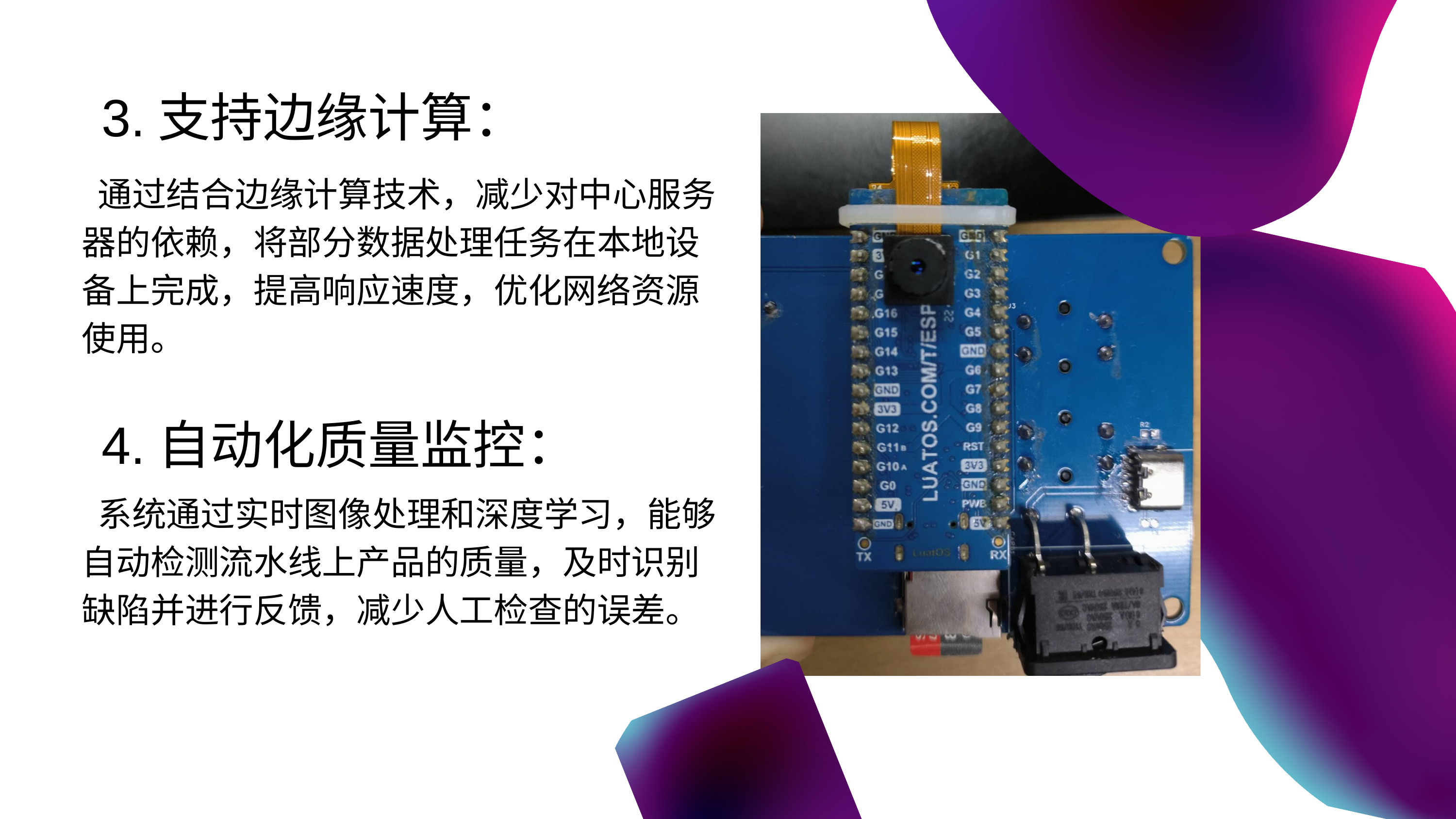

3.支持边缘计算：

 通过结合边缘计算技术，减少对中心服务器的依赖，将部分数据处理任务在本地设备上完成，提高响应速度，优化网络资源使用。

4.自动化质量监控：
 系统通过实时图像处理和深度学习，能够自动检测流水线上产品的质量，及时识别缺陷并进行反馈，减少人工检查的误差。